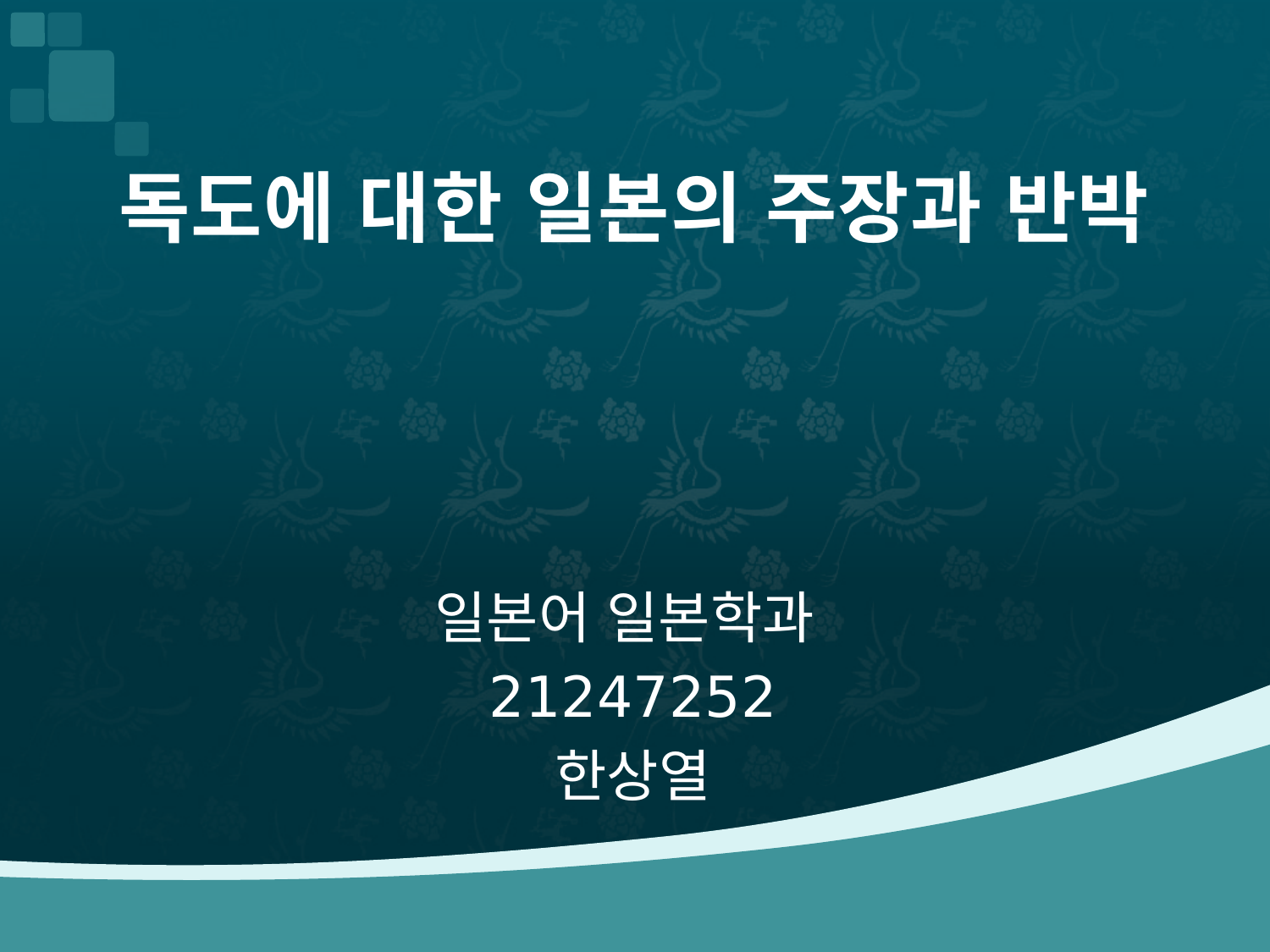

# 독도에 대한 일본의 주장과 반박
일본어 일본학과
21247252
한상열